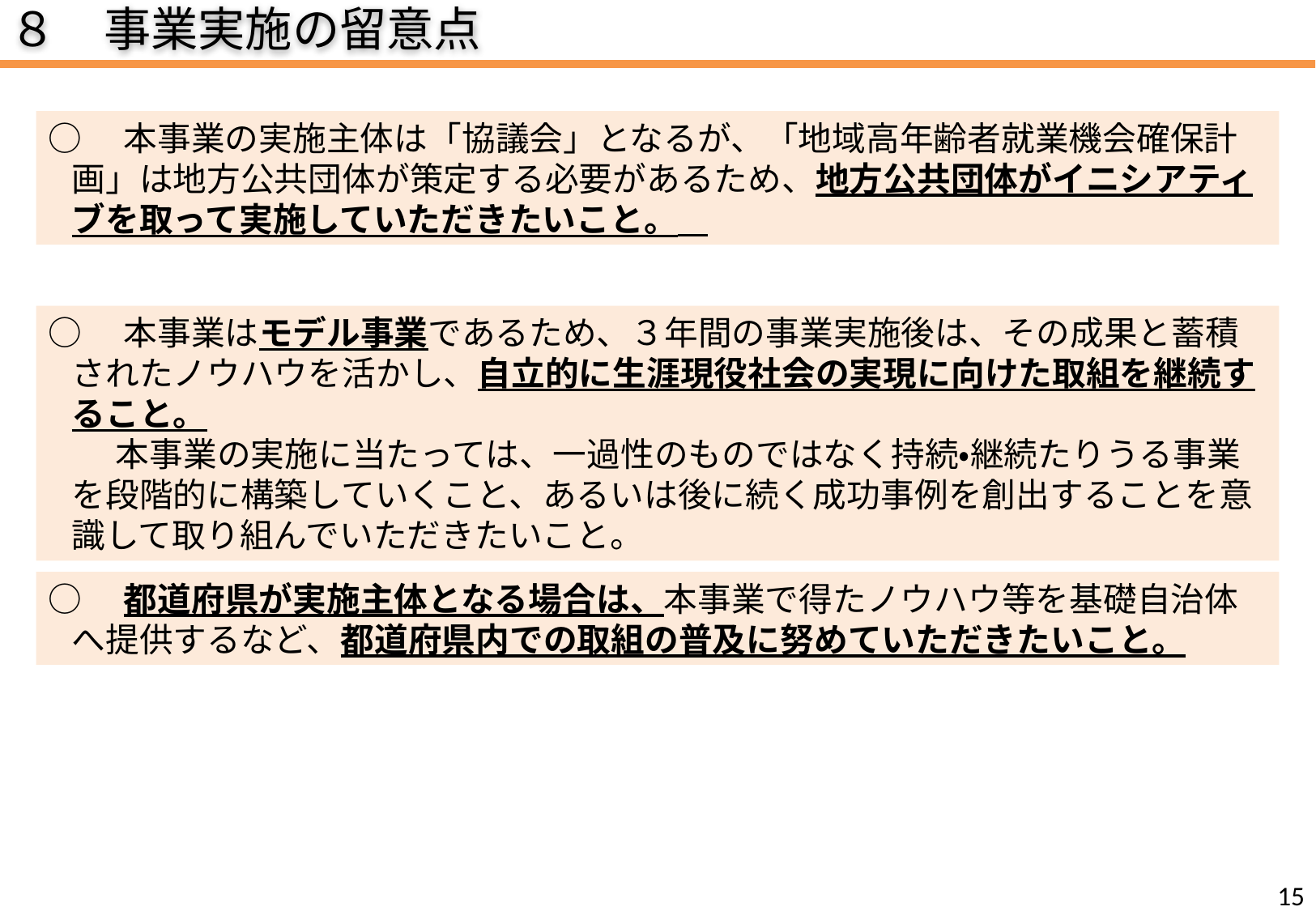

８　事業実施の留意点
○　本事業の実施主体は「協議会」となるが、「地域高年齢者就業機会確保計画」は地方公共団体が策定する必要があるため、地方公共団体がイニシアティブを取って実施していただきたいこと。
○　本事業はモデル事業であるため、３年間の事業実施後は、その成果と蓄積されたノウハウを活かし、自立的に生涯現役社会の実現に向けた取組を継続すること。
　　本事業の実施に当たっては、一過性のものではなく持続・継続たりうる事業を段階的に構築していくこと、あるいは後に続く成功事例を創出することを意識して取り組んでいただきたいこと。
○　都道府県が実施主体となる場合は、本事業で得たノウハウ等を基礎自治体へ提供するなど、都道府県内での取組の普及に努めていただきたいこと。
15